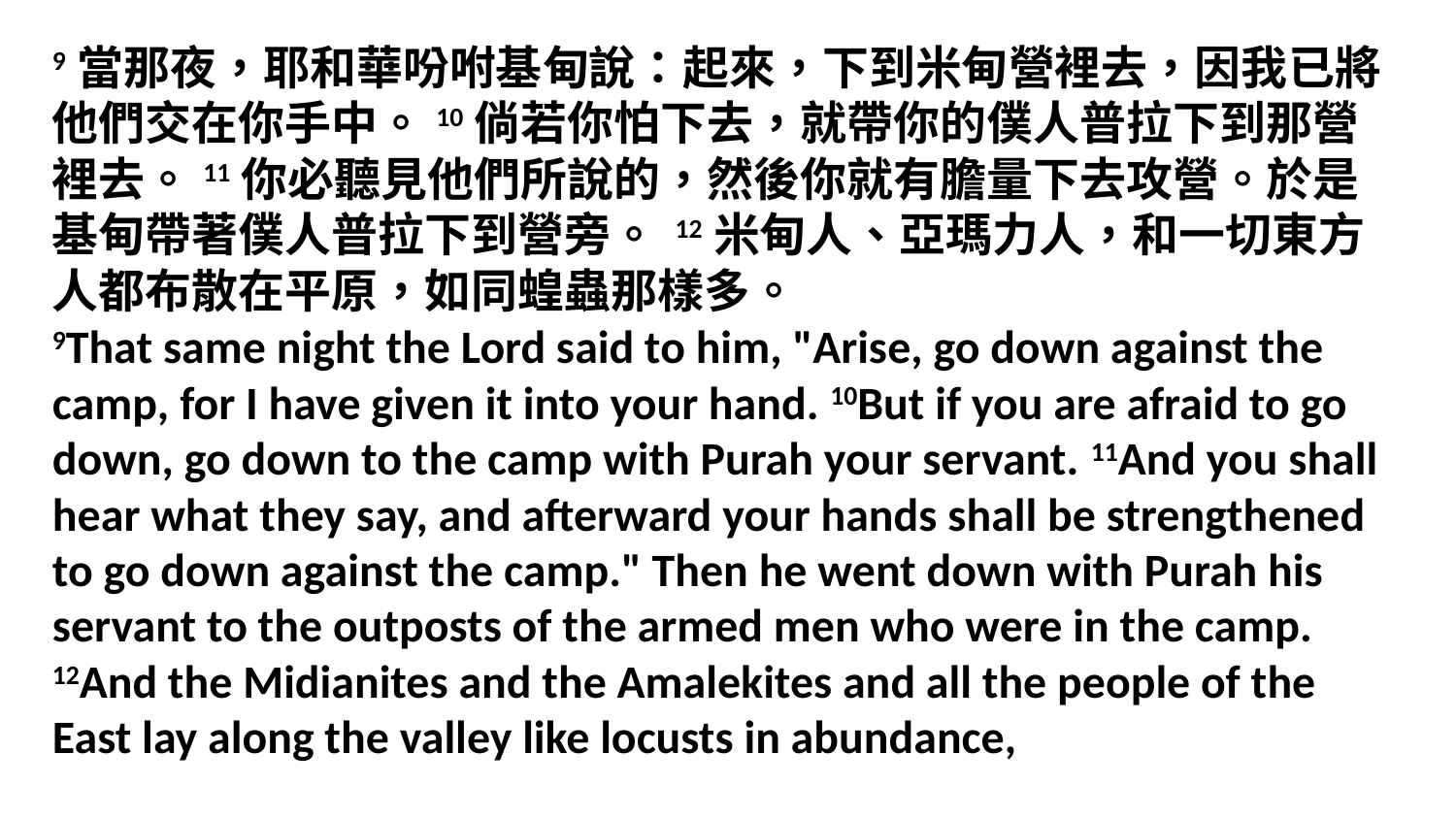

9當那夜，耶和華吩咐基甸說：起來，下到米甸營裡去，因我已將他們交在你手中。10倘若你怕下去，就帶你的僕人普拉下到那營裡去。11你必聽見他們所說的，然後你就有膽量下去攻營。於是基甸帶著僕人普拉下到營旁。 12米甸人、亞瑪力人，和一切東方人都布散在平原，如同蝗蟲那樣多。
9That same night the Lord said to him, "Arise, go down against the camp, for I have given it into your hand. 10But if you are afraid to go down, go down to the camp with Purah your servant. 11And you shall hear what they say, and afterward your hands shall be strengthened to go down against the camp." Then he went down with Purah his servant to the outposts of the armed men who were in the camp. 12And the Midianites and the Amalekites and all the people of the East lay along the valley like locusts in abundance,